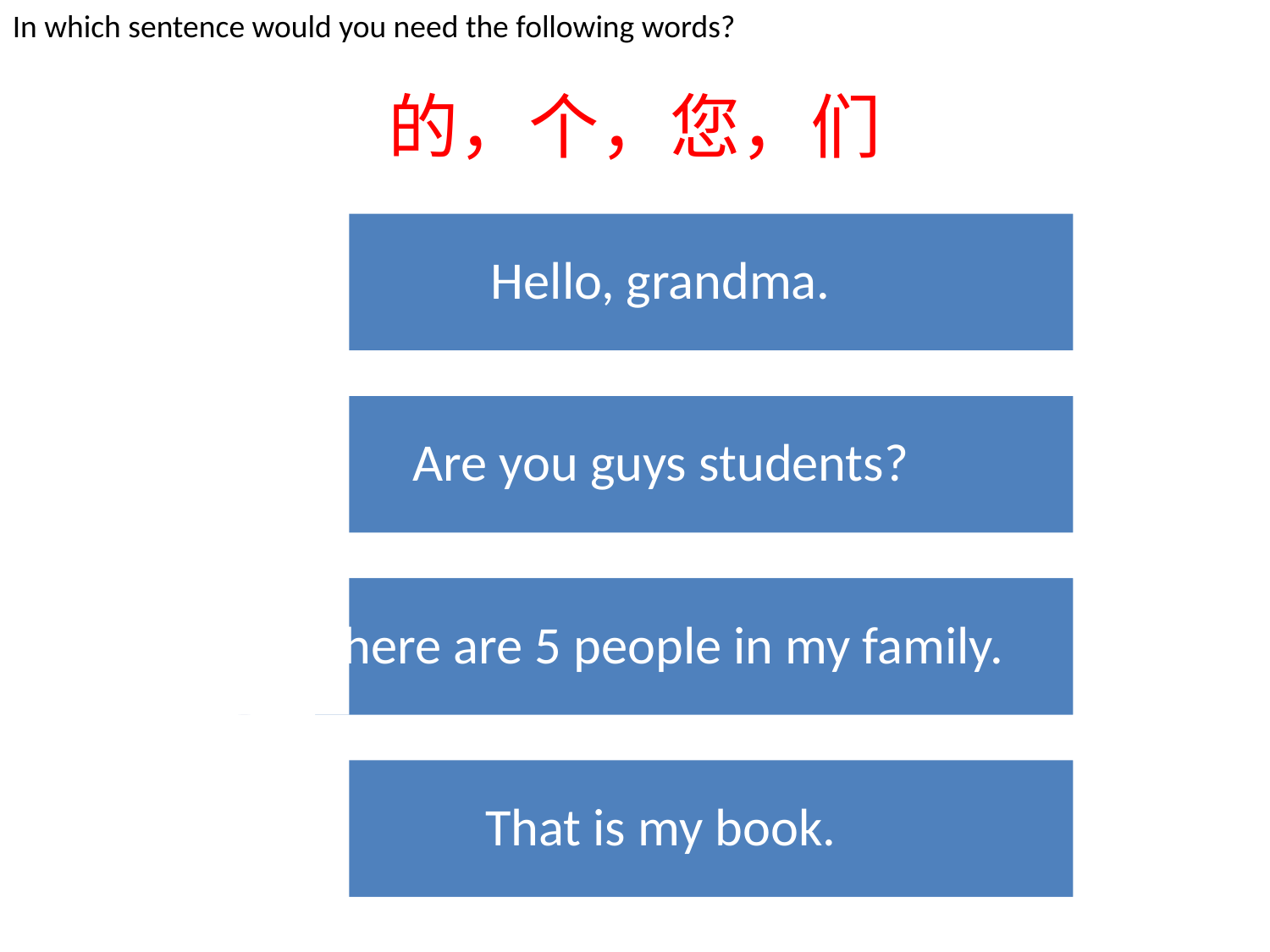

In which sentence would you need the following words?

的，个，您，们

Hello, grandma.
Are you guys students?
There are 5 people in my family.
That is my book.
您

吗

个

的